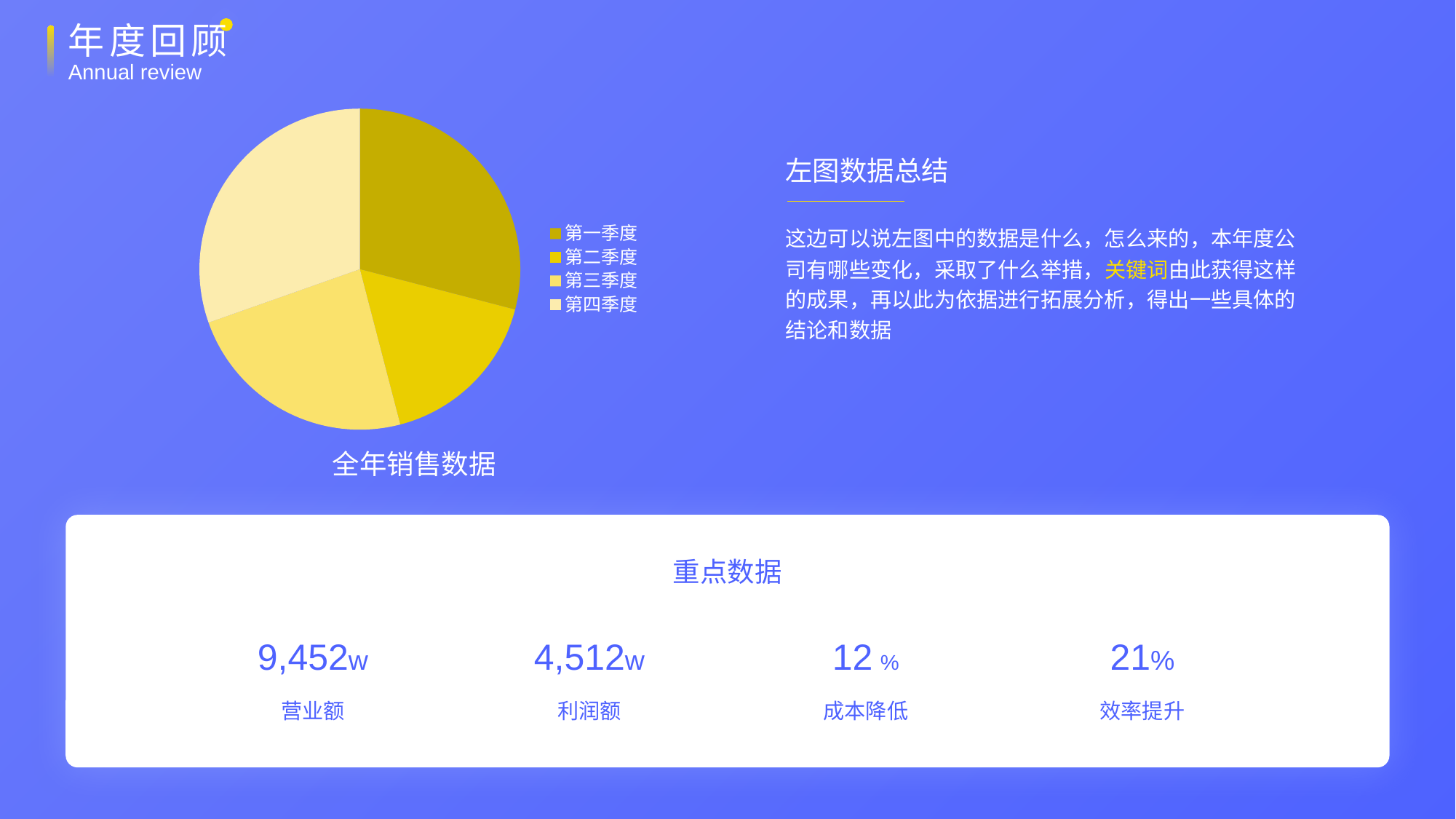

年度回顾

Annual review

### Chart

| Category | 系列 1 | 系列 2 | 系列 3 |
|---|---|---|---|
| 第一季度 | 4.3 | 2.4 | 2.0 |
| 第二季度 | 2.5 | 4.4 | 2.0 |
| 第三季度 | 3.5 | 1.8 | 3.0 |
| 第四季度 | 4.5 | 2.8 | 5.0 |
左图数据总结
这边可以说左图中的数据是什么，怎么来的，本年度公司有哪些变化，采取了什么举措，关键词由此获得这样的成果，再以此为依据进行拓展分析，得出一些具体的结论和数据
全年销售数据

重点数据
9,452w
4,512w
12 %
21%
营业额
利润额
成本降低
效率提升